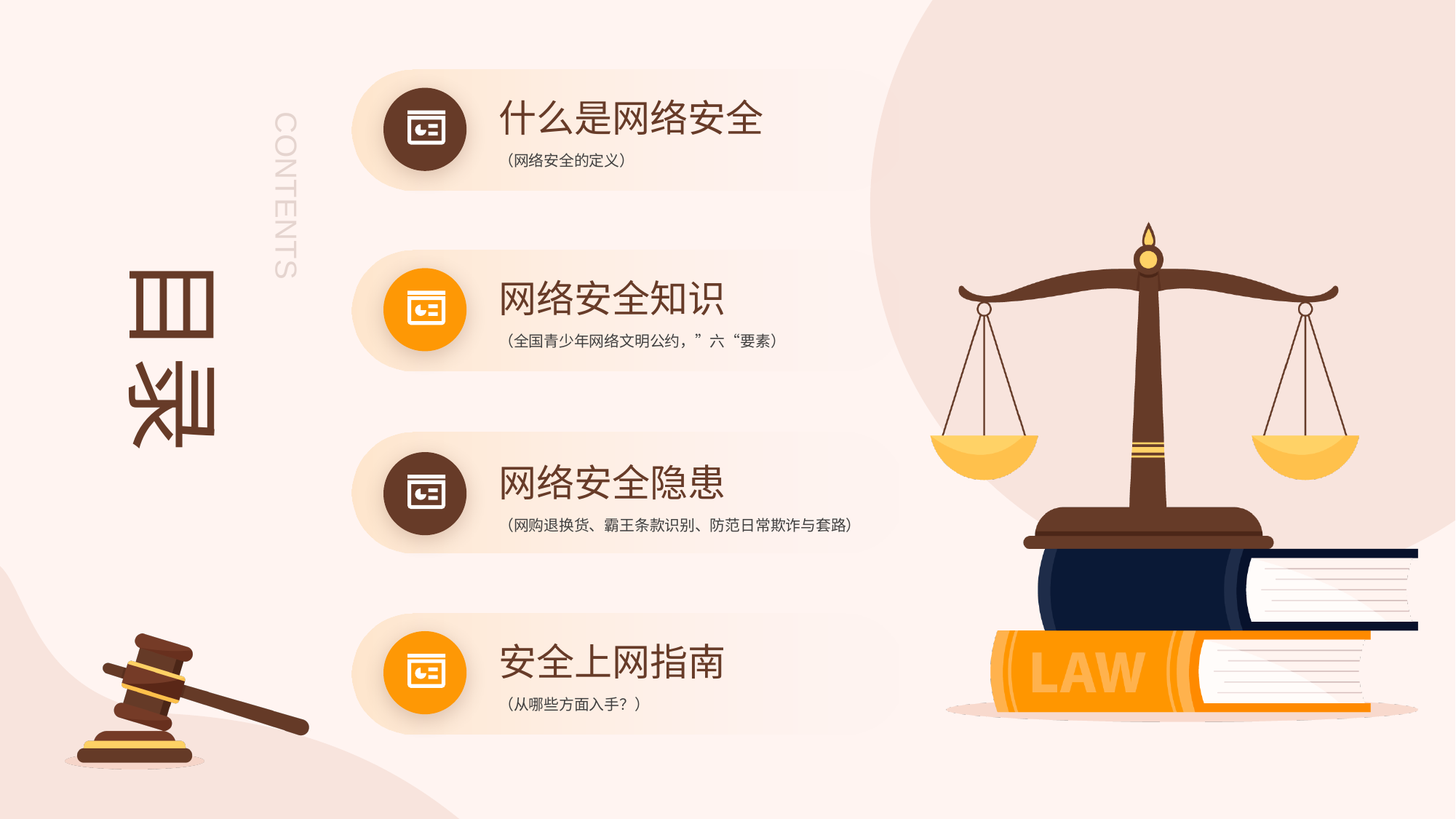

什么是网络安全
contents

（网络安全的定义）
目录

网络安全知识

（全国青少年网络文明公约，”六“要素）

网络安全隐患

（网购退换货、霸王条款识别、防范日常欺诈与套路）

安全上网指南

（从哪些方面入手？）